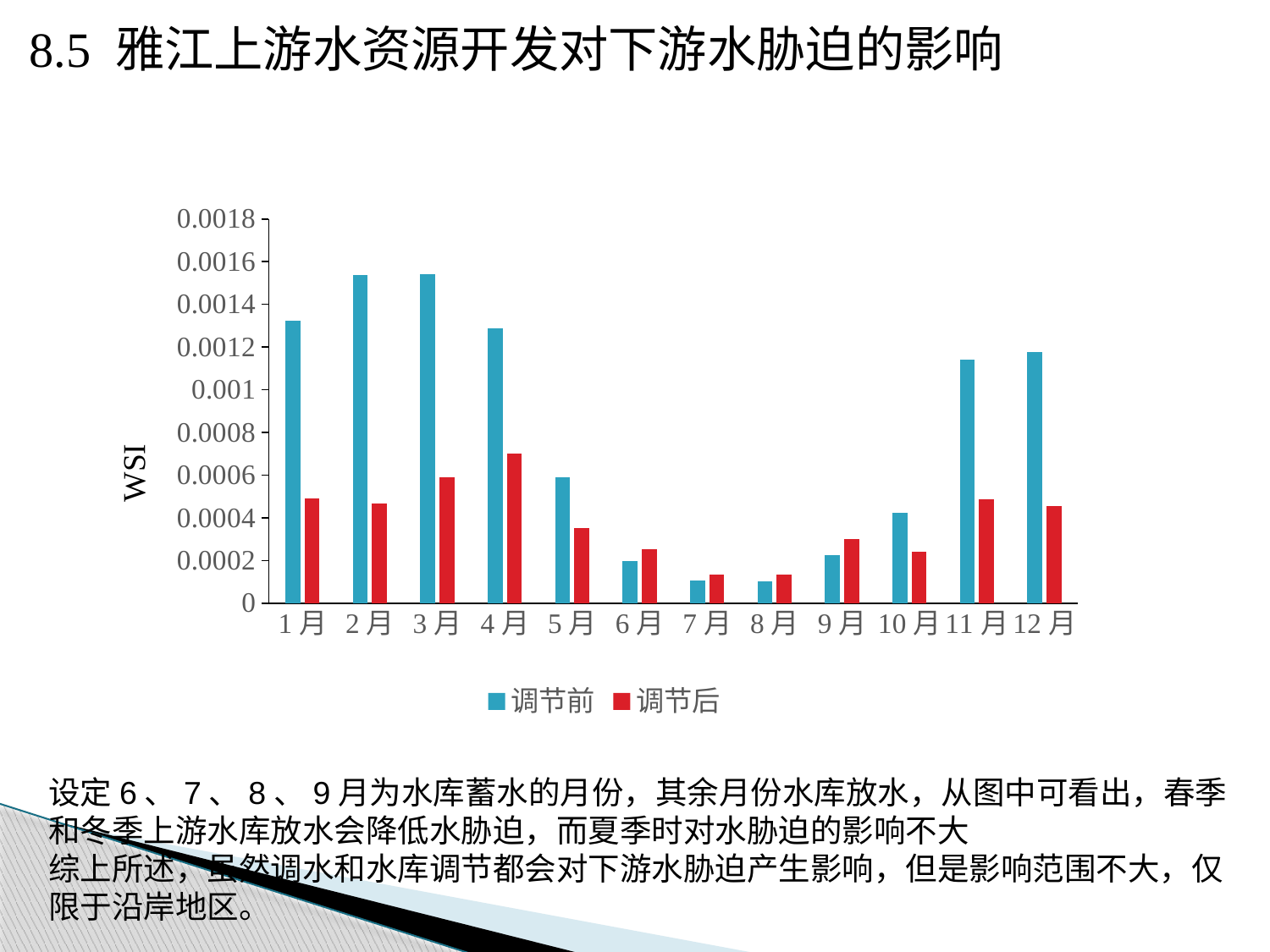

8.5 雅江上游水资源开发对下游水胁迫的影响

### Chart

| Category | 调节前 | 调节后 |
|---|---|---|
| 1月 | 0.00132541 | 0.000491804 |
| 2月 | 0.00153924 | 0.000468169 |
| 3月 | 0.0015427 | 0.00059133 |
| 4月 | 0.00128616 | 0.000701957 |
| 5月 | 0.000589585 | 0.000351229 |
| 6月 | 0.000197089 | 0.00025201 |
| 7月 | 0.000107323 | 0.000135466 |
| 8月 | 0.000104759 | 0.000132697 |
| 9月 | 0.000227497 | 0.000300653 |
| 10月 | 0.000421972 | 0.000241403 |
| 11月 | 0.00114092 | 0.00048746 |
| 12月 | 0.00117705 | 0.000453655 |
设定6、7、8、9月为水库蓄水的月份，其余月份水库放水，从图中可看出，春季和冬季上游水库放水会降低水胁迫，而夏季时对水胁迫的影响不大
综上所述，虽然调水和水库调节都会对下游水胁迫产生影响，但是影响范围不大，仅限于沿岸地区。